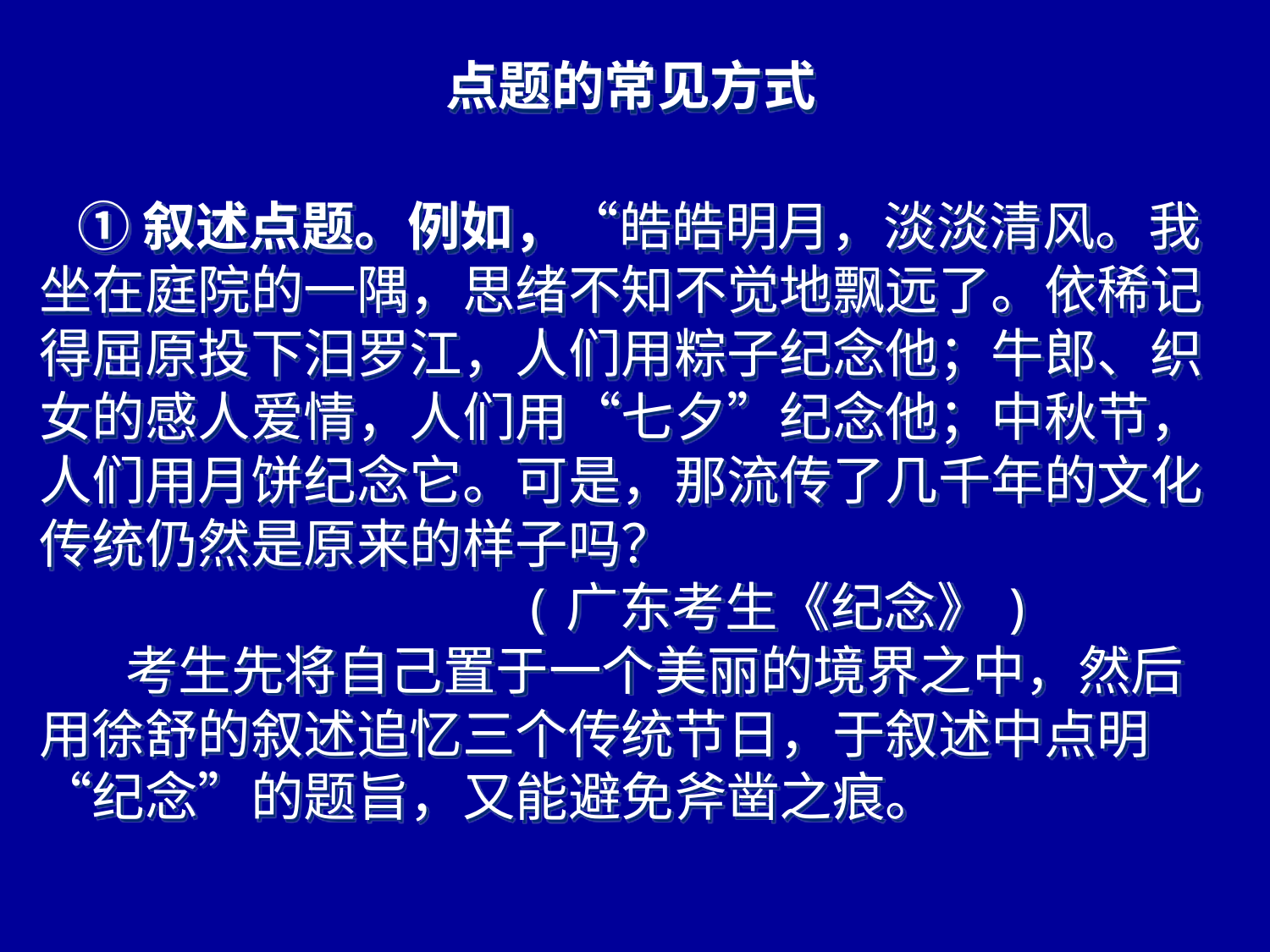

点题的常见方式
①叙述点题。例如，“皓皓明月，淡淡清风。我坐在庭院的一隅，思绪不知不觉地飘远了。依稀记得屈原投下汨罗江，人们用粽子纪念他；牛郎、织女的感人爱情，人们用“七夕”纪念他；中秋节，人们用月饼纪念它。可是，那流传了几千年的文化传统仍然是原来的样子吗？
              (广东考生《纪念》)
   考生先将自己置于一个美丽的境界之中，然后用徐舒的叙述追忆三个传统节日，于叙述中点明“纪念”的题旨，又能避免斧凿之痕。